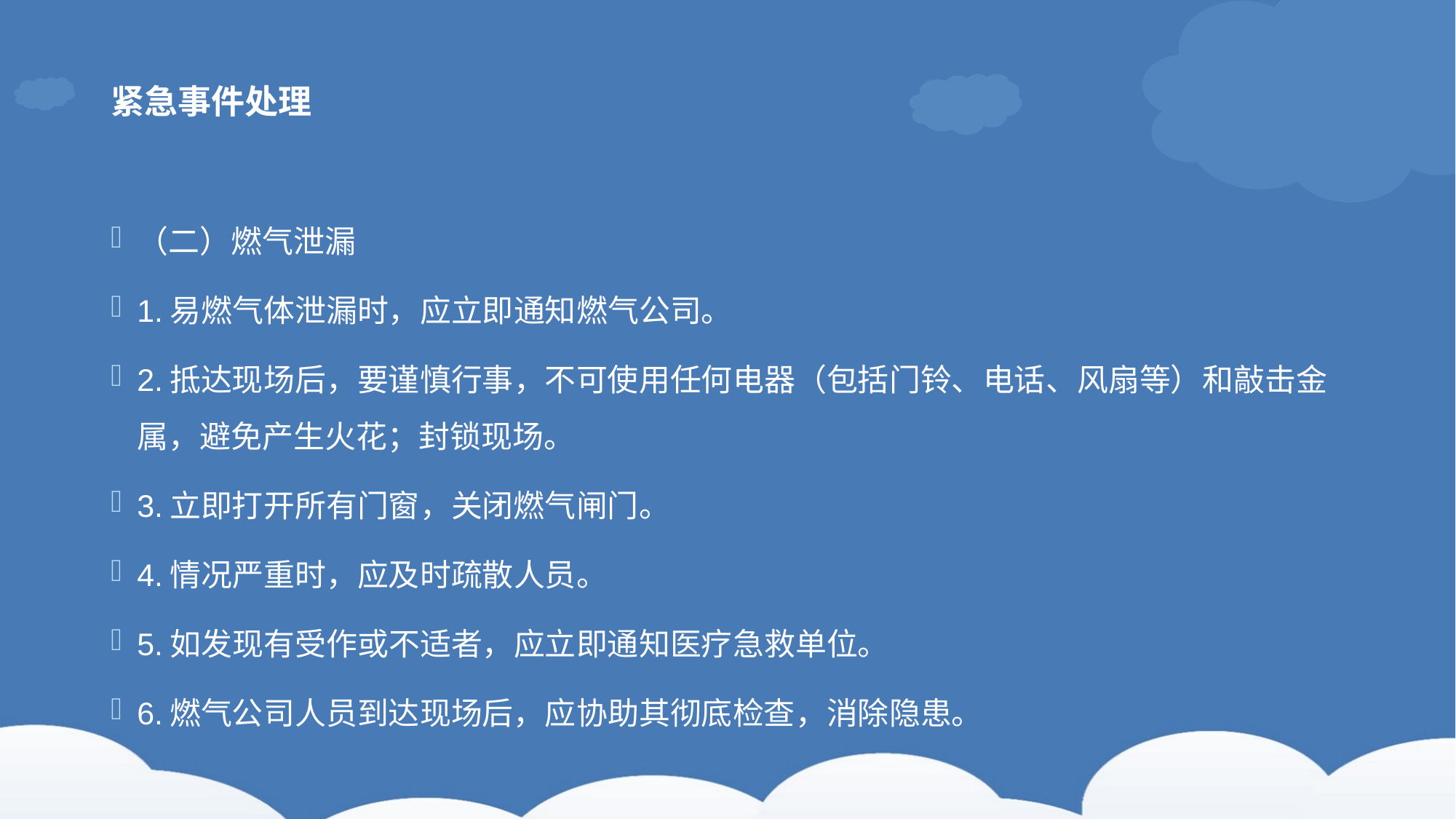

# 紧急事件处理
（二）燃气泄漏
1.易燃气体泄漏时，应立即通知燃气公司。
2.抵达现场后，要谨慎行事，不可使用任何电器（包括门铃、电话、风扇等）和敲击金属，避免产生火花；封锁现场。
3.立即打开所有门窗，关闭燃气闸门。
4.情况严重时，应及时疏散人员。
5.如发现有受作或不适者，应立即通知医疗急救单位。
6.燃气公司人员到达现场后，应协助其彻底检查，消除隐患。